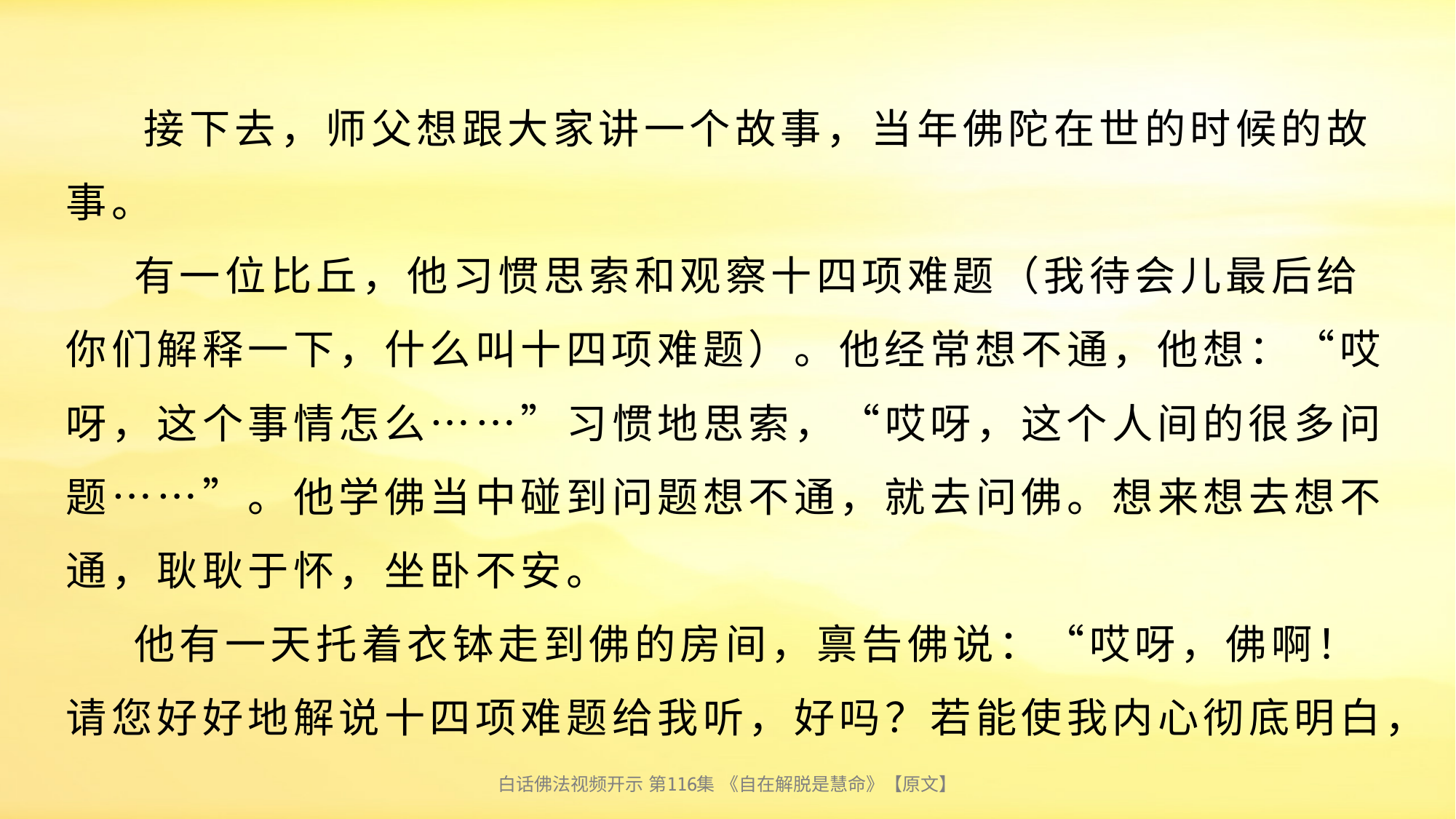

# 接下去，师父想跟大家讲一个故事，当年佛陀在世的时候的故事。 有一位比丘，他习惯思索和观察十四项难题（我待会儿最后给你们解释一下，什么叫十四项难题）。他经常想不通，他想：“哎呀，这个事情怎么……”习惯地思索，“哎呀，这个人间的很多问题……”。他学佛当中碰到问题想不通，就去问佛。想来想去想不通，耿耿于怀，坐卧不安。 他有一天托着衣钵走到佛的房间，禀告佛说：“哎呀，佛啊！请您好好地解说十四项难题给我听，好吗？若能使我内心彻底明白，
白话佛法视频开示 第116集 《自在解脱是慧命》【原文】